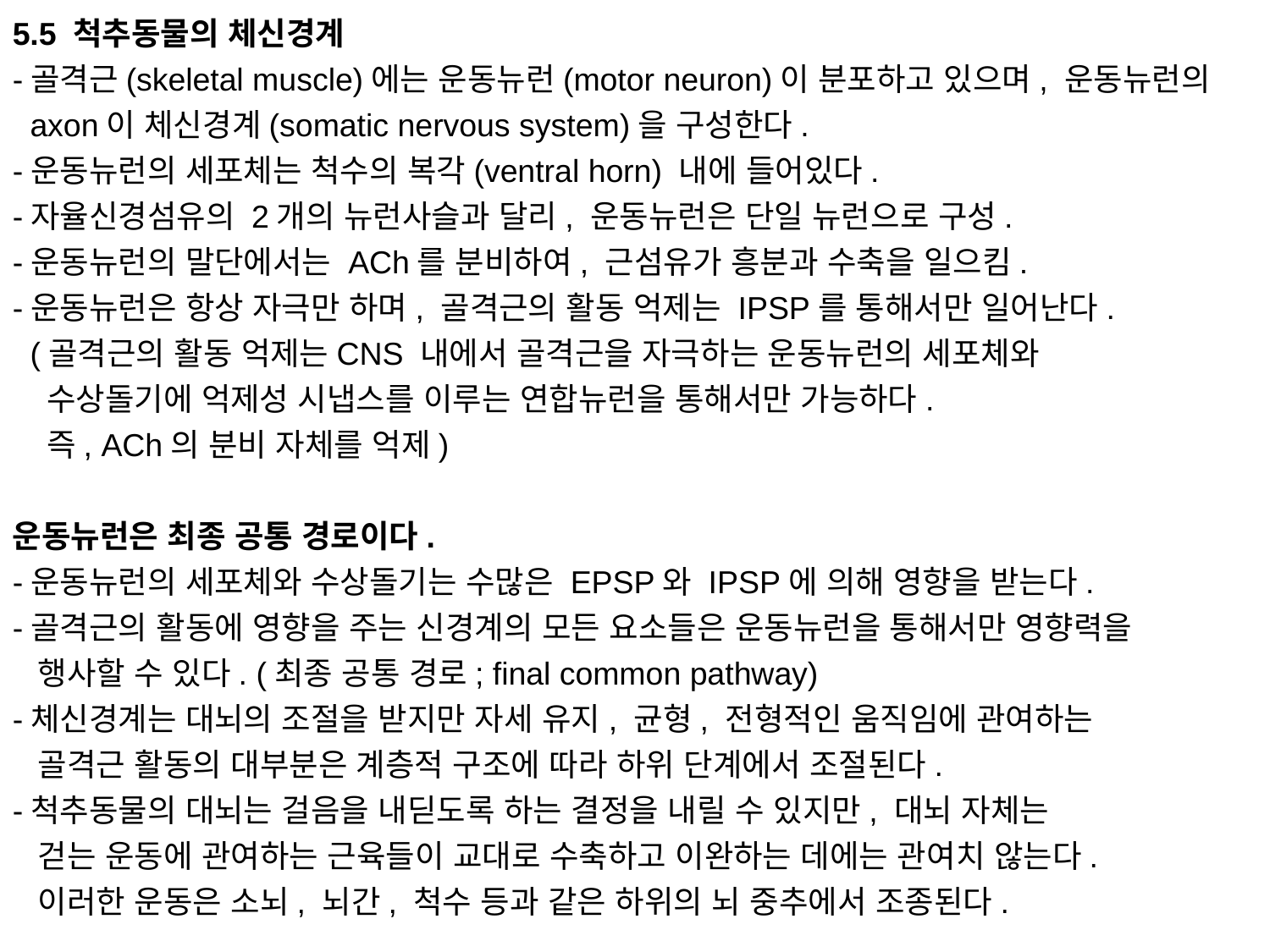

5.5 척추동물의 체신경계
-골격근(skeletal muscle)에는 운동뉴런(motor neuron)이 분포하고 있으며, 운동뉴런의
  axon이 체신경계(somatic nervous system)을 구성한다.
-운동뉴런의 세포체는 척수의 복각(ventral horn) 내에 들어있다.
-자율신경섬유의 2개의 뉴런사슬과 달리, 운동뉴런은 단일 뉴런으로 구성.
-운동뉴런의 말단에서는 ACh를 분비하여, 근섬유가 흥분과 수축을 일으킴.
-운동뉴런은 항상 자극만 하며, 골격근의 활동 억제는 IPSP를 통해서만 일어난다.
  (골격근의 활동 억제는CNS 내에서 골격근을 자극하는 운동뉴런의 세포체와
   수상돌기에 억제성 시냅스를 이루는 연합뉴런을 통해서만 가능하다.
   즉, ACh의 분비 자체를 억제)

운동뉴런은 최종 공통 경로이다.
-운동뉴런의 세포체와 수상돌기는 수많은 EPSP와 IPSP에 의해 영향을 받는다.
-골격근의 활동에 영향을 주는 신경계의 모든 요소들은 운동뉴런을 통해서만 영향력을
  행사할 수 있다. (최종 공통 경로; final common pathway)
-체신경계는 대뇌의 조절을 받지만 자세 유지, 균형, 전형적인 움직임에 관여하는
  골격근 활동의 대부분은 계층적 구조에 따라 하위 단계에서 조절된다.
-척추동물의 대뇌는 걸음을 내딛도록 하는 결정을 내릴 수 있지만, 대뇌 자체는
  걷는 운동에 관여하는 근육들이 교대로 수축하고 이완하는 데에는 관여치 않는다.
  이러한 운동은 소뇌, 뇌간, 척수 등과 같은 하위의 뇌 중추에서 조종된다.